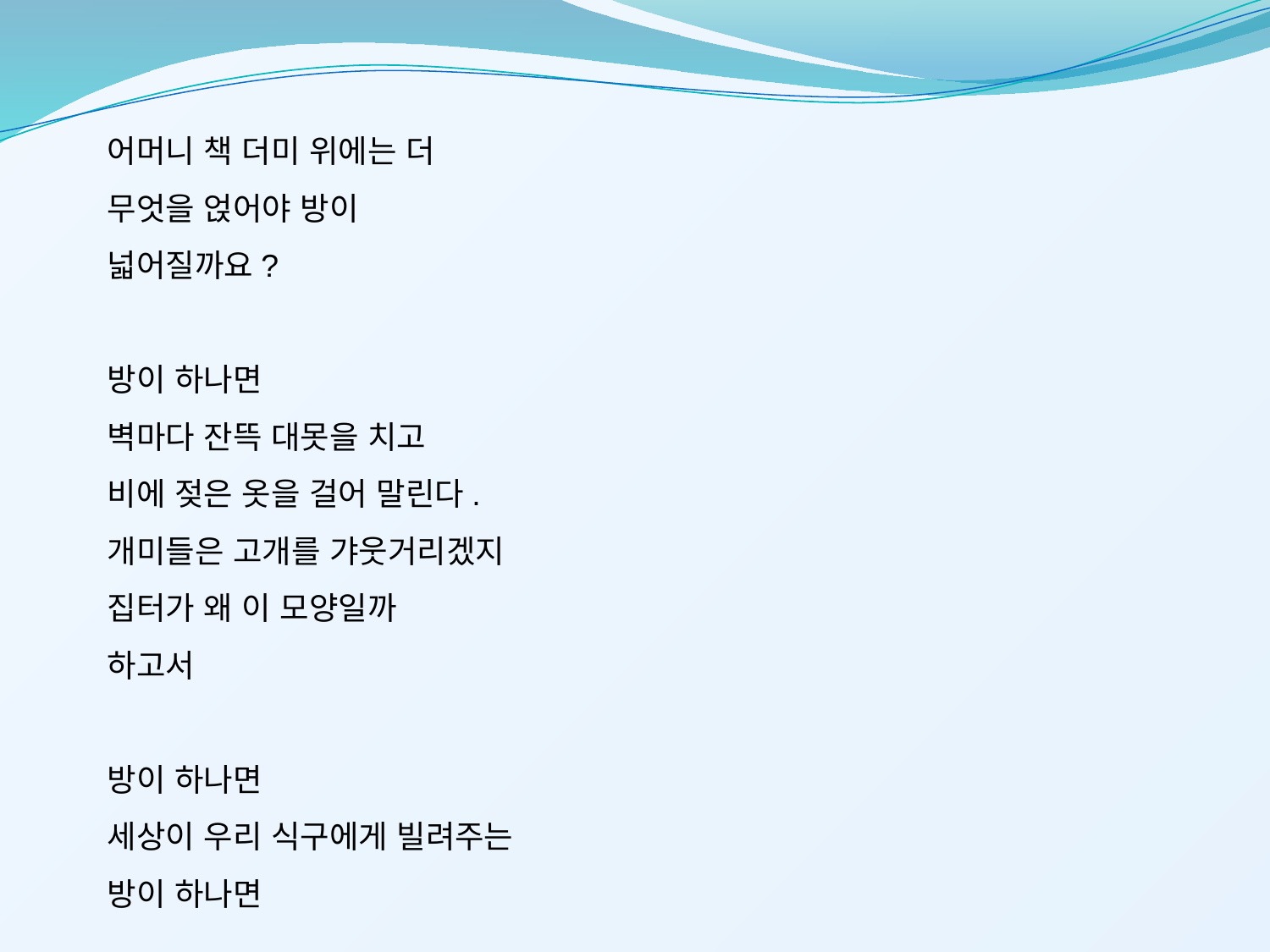

어머니 책 더미 위에는 더
무엇을 얹어야 방이
넓어질까요?

방이 하나면
벽마다 잔뜩 대못을 치고
비에 젖은 옷을 걸어 말린다.
개미들은 고개를 갸웃거리겠지
집터가 왜 이 모양일까
하고서

방이 하나면
세상이 우리 식구에게 빌려주는
방이 하나면